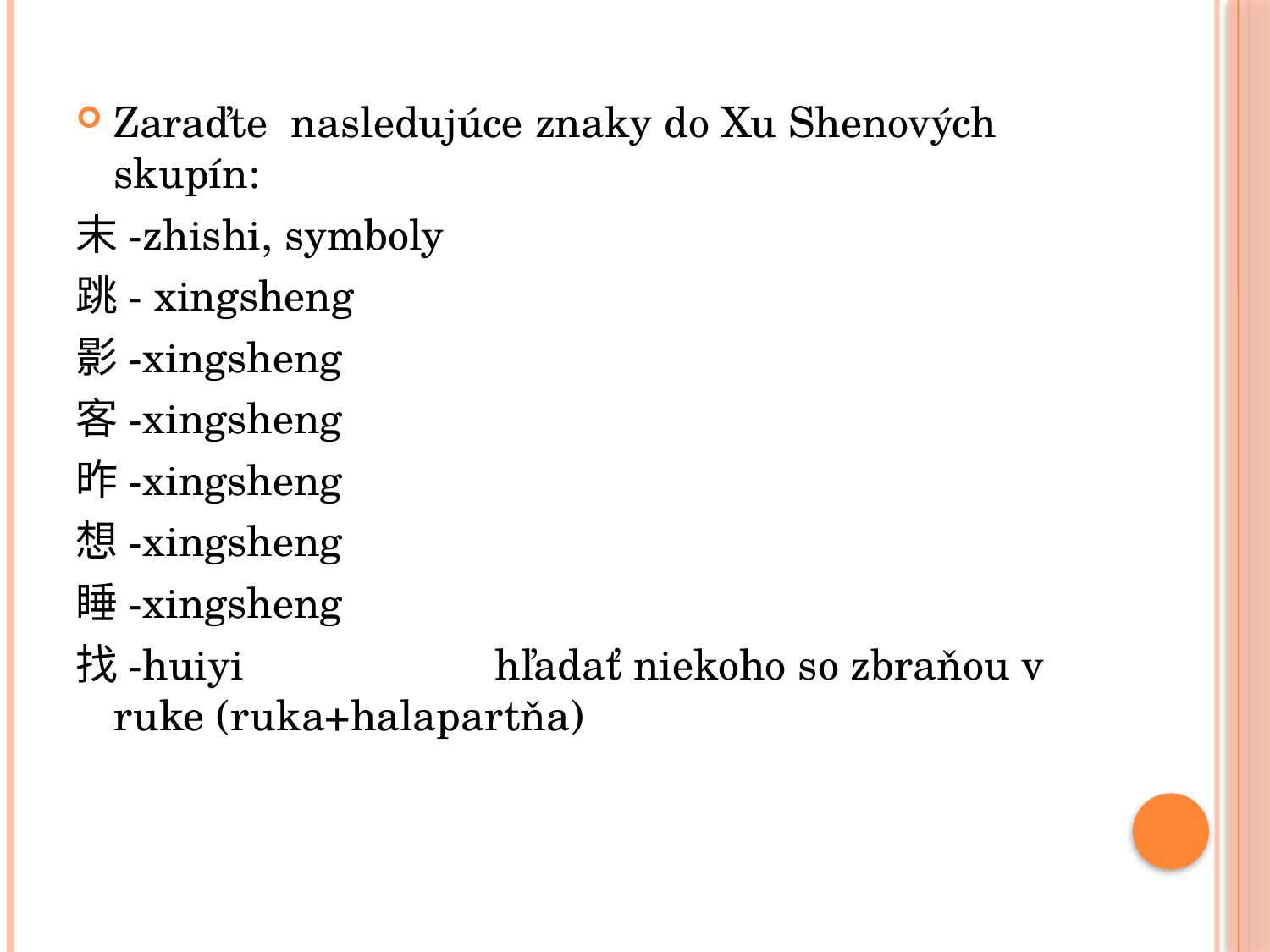

Zaraďte  nasledujúce znaky do Xu Shenových skupín:
末-zhishi, symboly
跳- xingsheng
影-xingsheng
客-xingsheng
昨-xingsheng
想-xingsheng
睡-xingsheng
找-huiyi		hľadať niekoho so zbraňou v ruke (ruka+halapartňa)